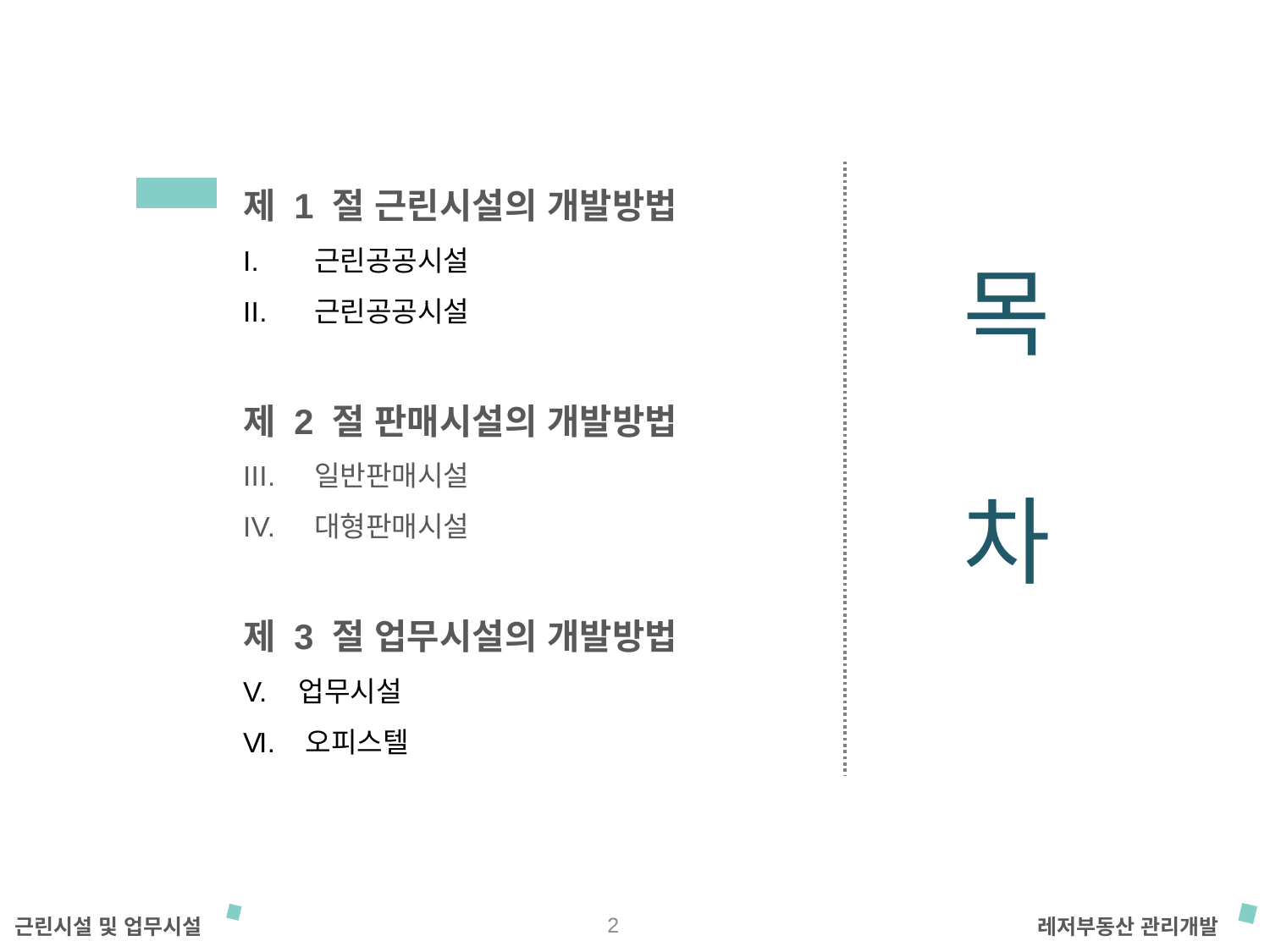

제 1 절 근린시설의 개발방법
근린공공시설
근린공공시설

제 2 절 판매시설의 개발방법
일반판매시설
대형판매시설

제 3 절 업무시설의 개발방법
업무시설
 오피스텔

목

차
2